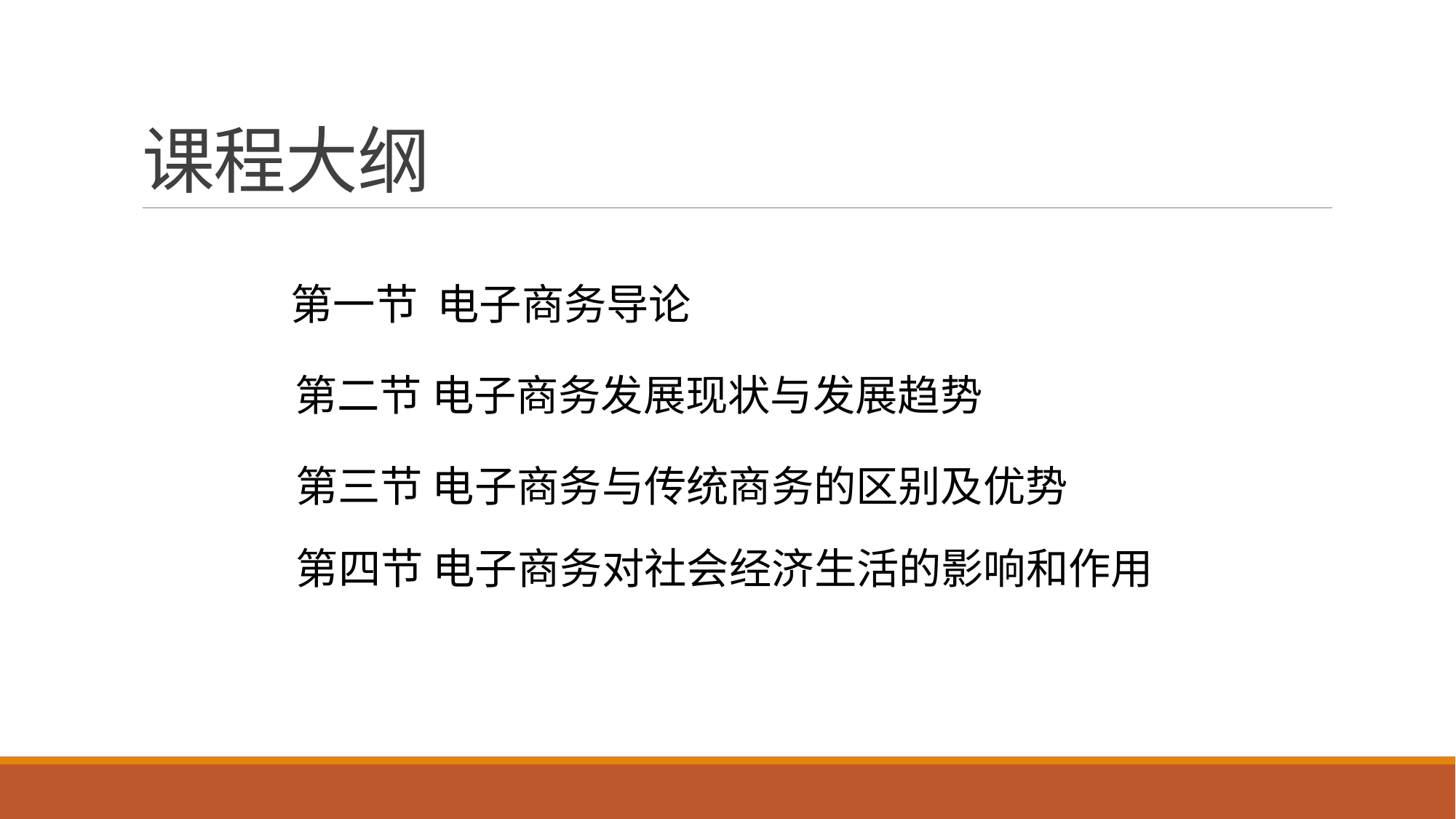

# 课程大纲
第一节  电子商务导论

第二节 电子商务发展现状与发展趋势

第三节 电子商务与传统商务的区别及优势

第四节 电子商务对社会经济生活的影响和作用